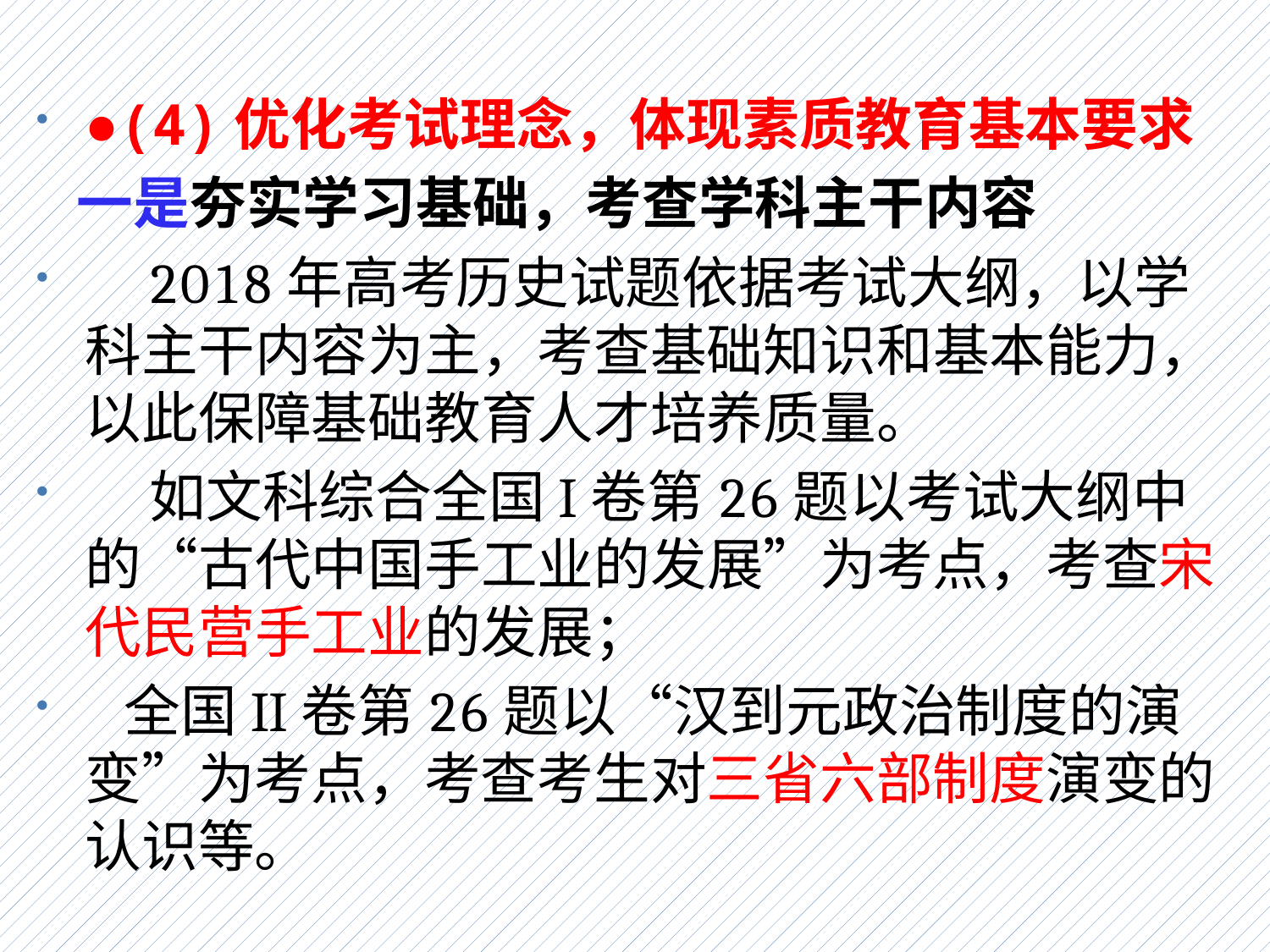

●(4)优化考试理念，体现素质教育基本要求
  一是夯实学习基础，考查学科主干内容
     2018年高考历史试题依据考试大纲，以学科主干内容为主，考查基础知识和基本能力，以此保障基础教育人才培养质量。
    如文科综合全国I卷第26题以考试大纲中的“古代中国手工业的发展”为考点，考查宋代民营手工业的发展；
  全国II卷第26题以“汉到元政治制度的演变”为考点，考查考生对三省六部制度演变的认识等。